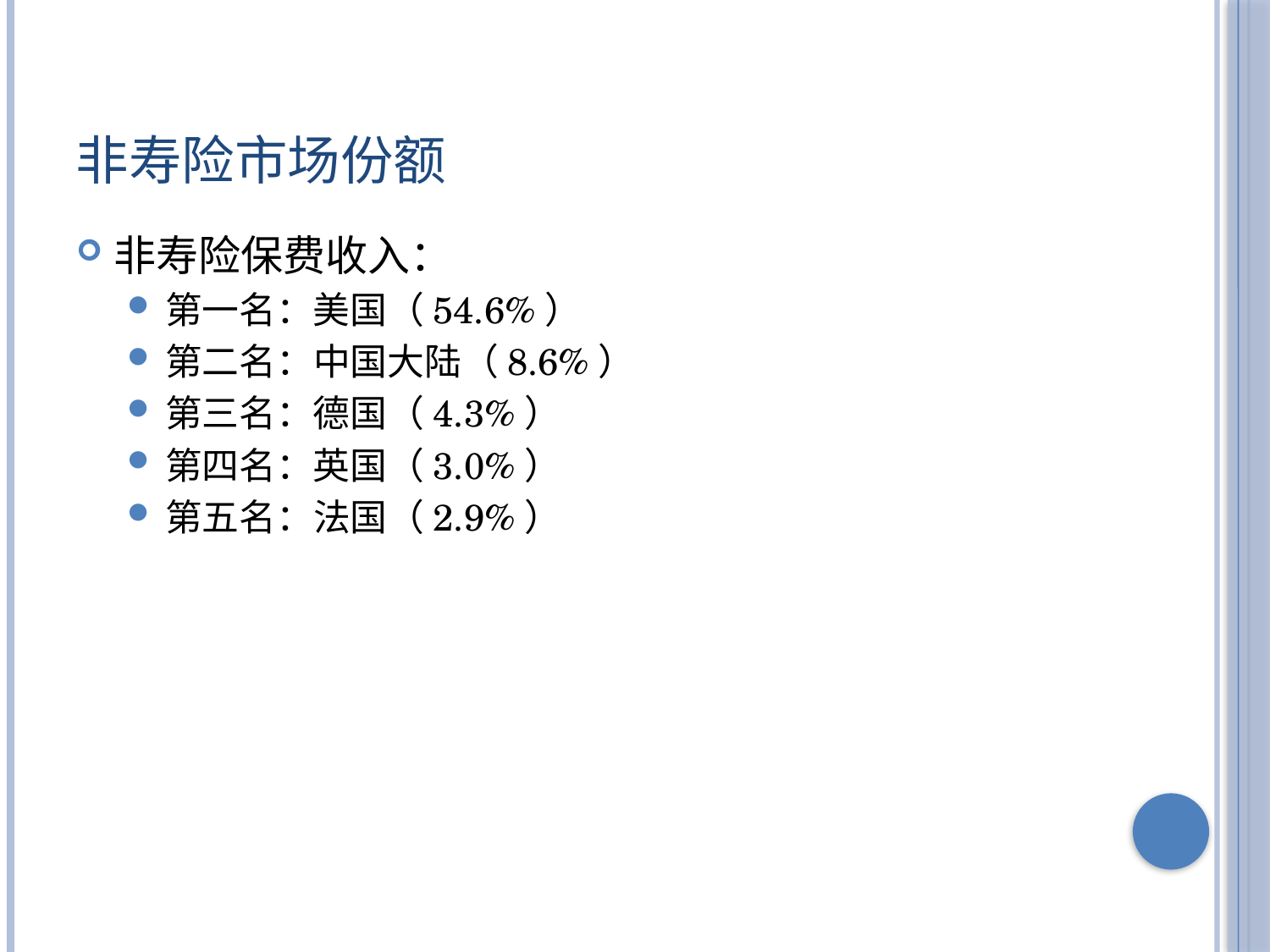

# 非寿险市场份额
非寿险保费收入：
第一名：美国（54.6%）
第二名：中国大陆（8.6%）
第三名：德国（4.3%）
第四名：英国（3.0%）
第五名：法国（2.9%）